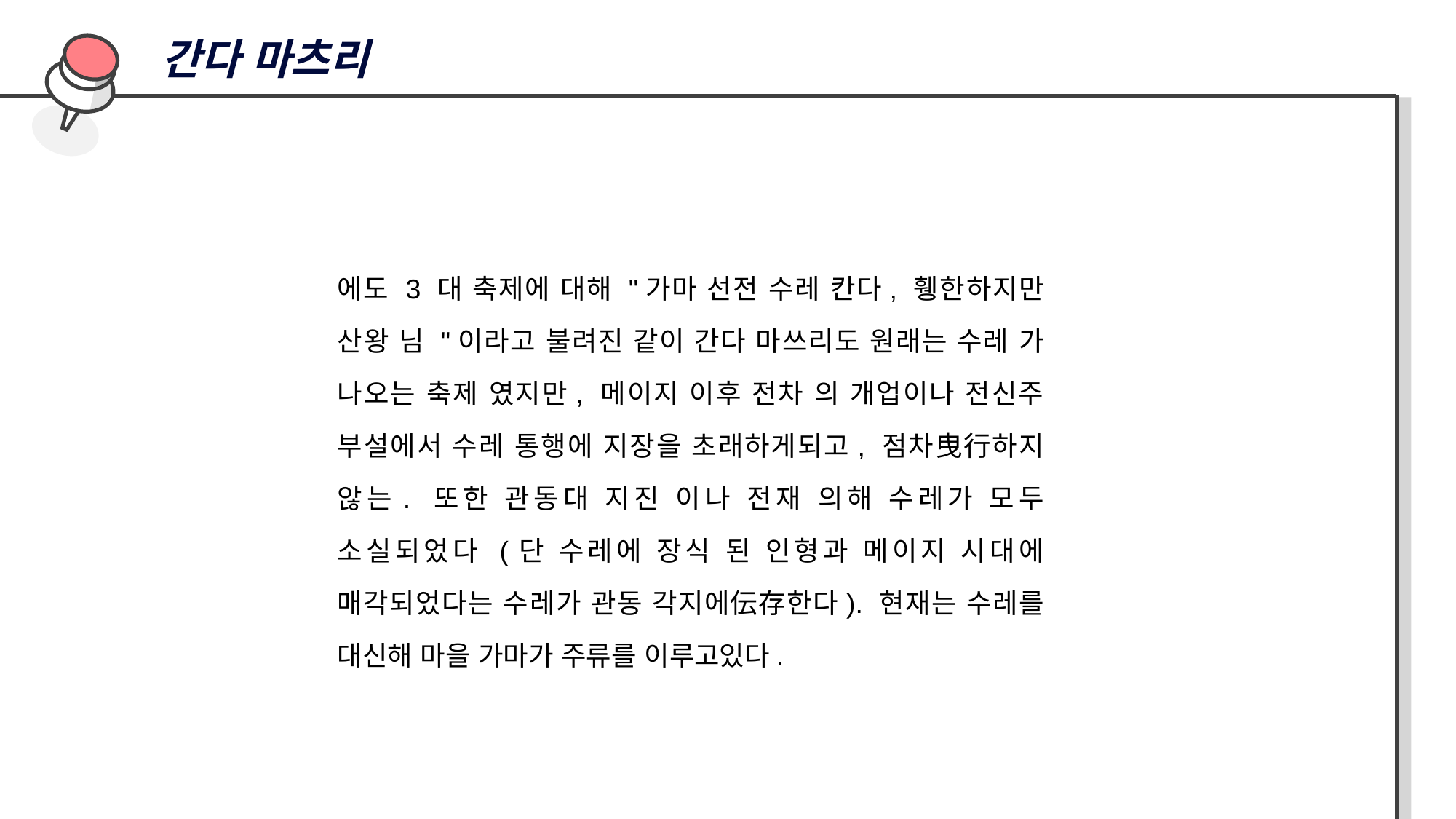

간다 마츠리

에도 3 대 축제에 대해 "가마 선전 수레 칸다, 휑한하지만 산왕 님 "이라고 불려진 같이 간다 마쓰리도 원래는 수레 가 나오는 축제 였지만, 메이지 이후 전차 의 개업이나 전신주 부설에서 수레 통행에 지장을 초래하게되고, 점차曳行하지 않는. 또한 관동대 지진 이나 전재 의해 수레가 모두 소실되었다 (단 수레에 장식 된 인형과 메이지 시대에 매각되었다는 수레가 관동 각지에伝存한다). 현재는 수레를 대신해 마을 가마가 주류를 이루고있다.